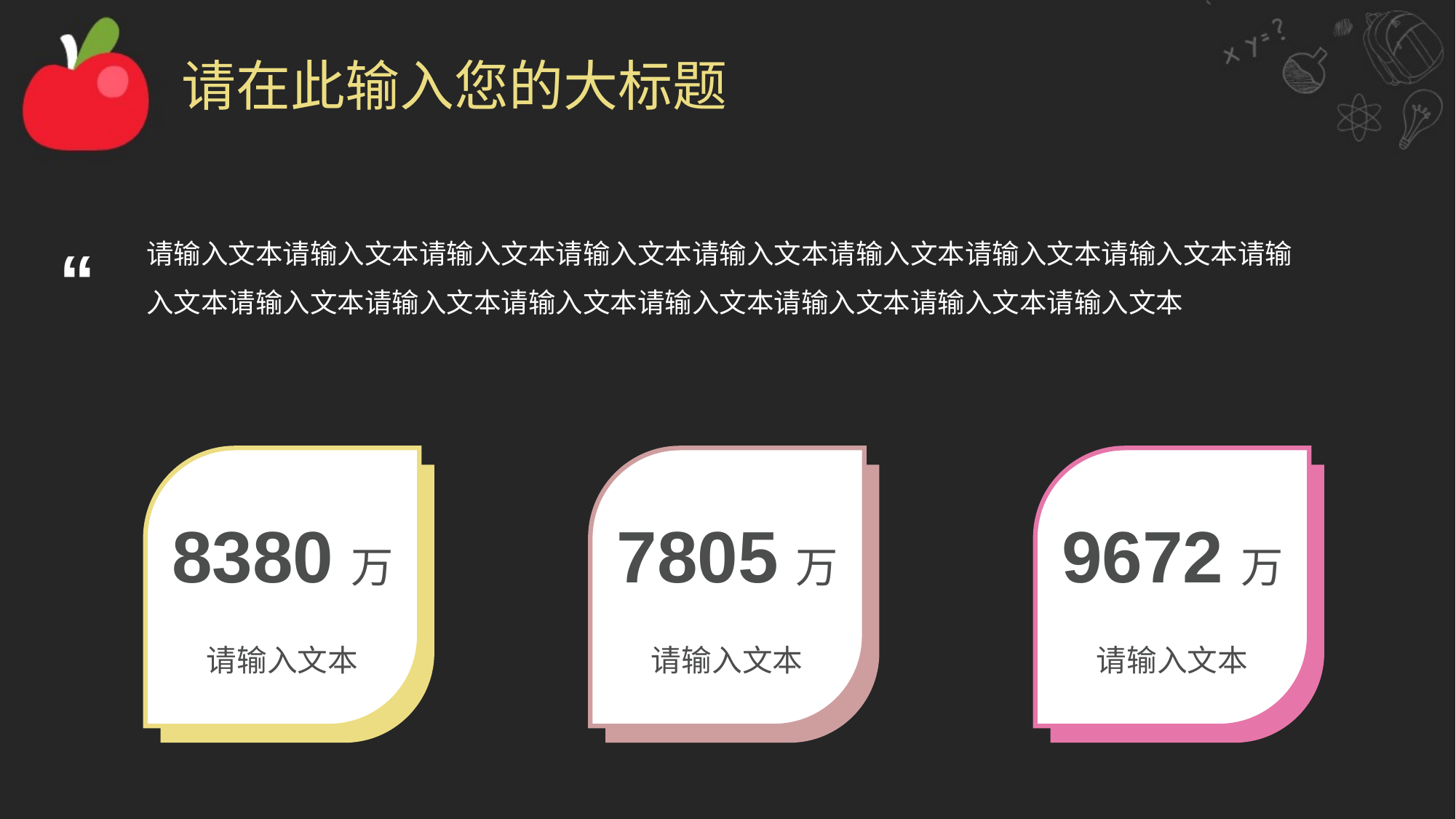

# 请在此输入您的大标题
请输入文本请输入文本请输入文本请输入文本请输入文本请输入文本请输入文本请输入文本请输入文本请输入文本请输入文本请输入文本请输入文本请输入文本请输入文本请输入文本
“

8380万
7805万
9672万
请输入文本
请输入文本
请输入文本